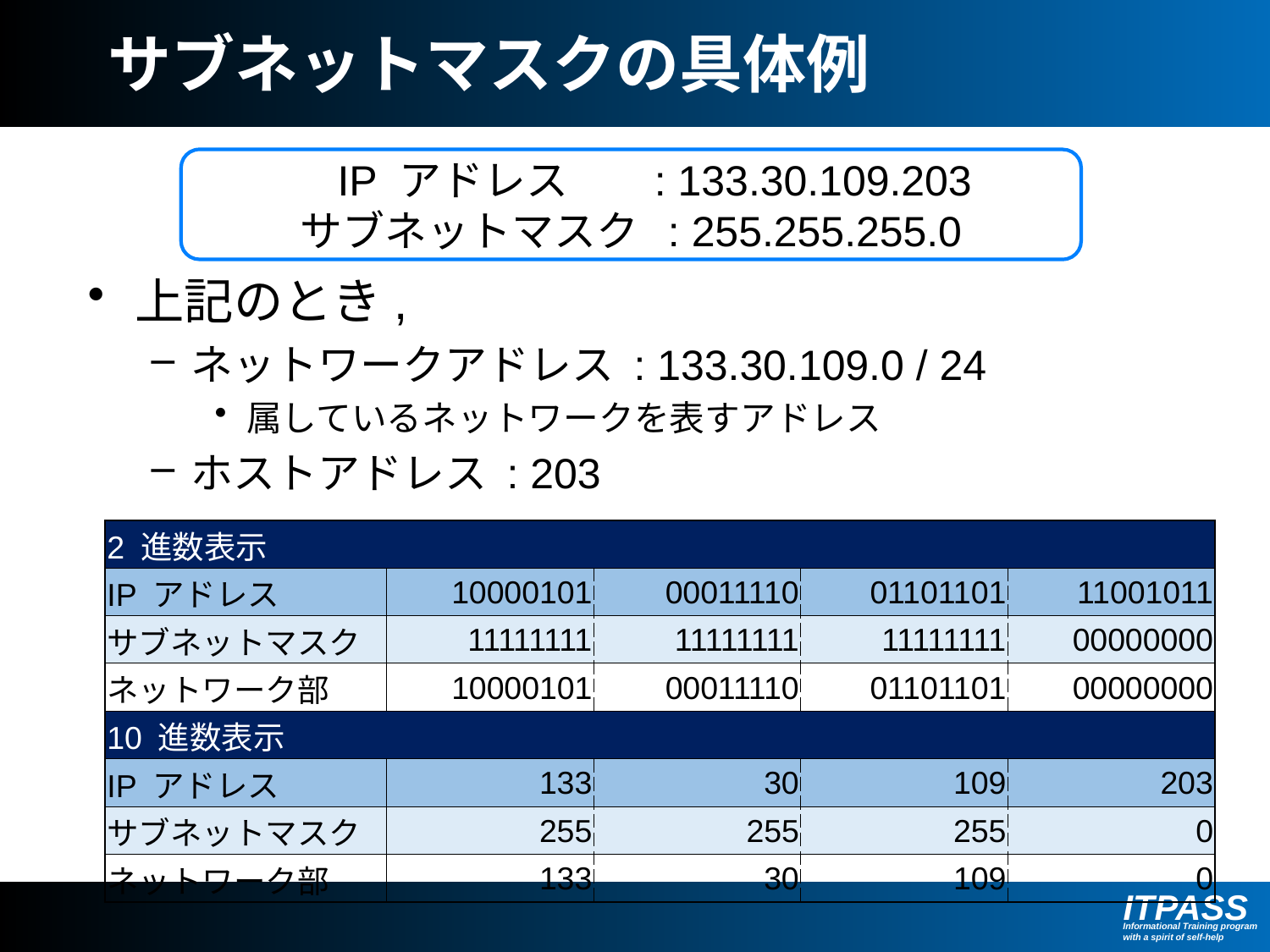

# サブネットマスクの具体例

上記のとき,
ネットワークアドレス : 133.30.109.0 / 24
属しているネットワークを表すアドレス
ホストアドレス : 203
    IP アドレス        : 133.30.109.203
サブネットマスク  : 255.255.255.0
| 2 進数表示 |  |  |  |  |
| --- | --- | --- | --- | --- |
| IP アドレス | 10000101 | 00011110 | 01101101 | 11001011 |
| サブネットマスク | 11111111 | 11111111 | 11111111 | 00000000 |
| ネットワーク部 | 10000101 | 00011110 | 01101101 | 00000000 |
| 10 進数表示 |  |  |  |  |
| IP アドレス | 133 | 30 | 109 | 203 |
| サブネットマスク | 255 | 255 | 255 | 0 |
| ネットワーク部 | 133 | 30 | 109 | 0 |